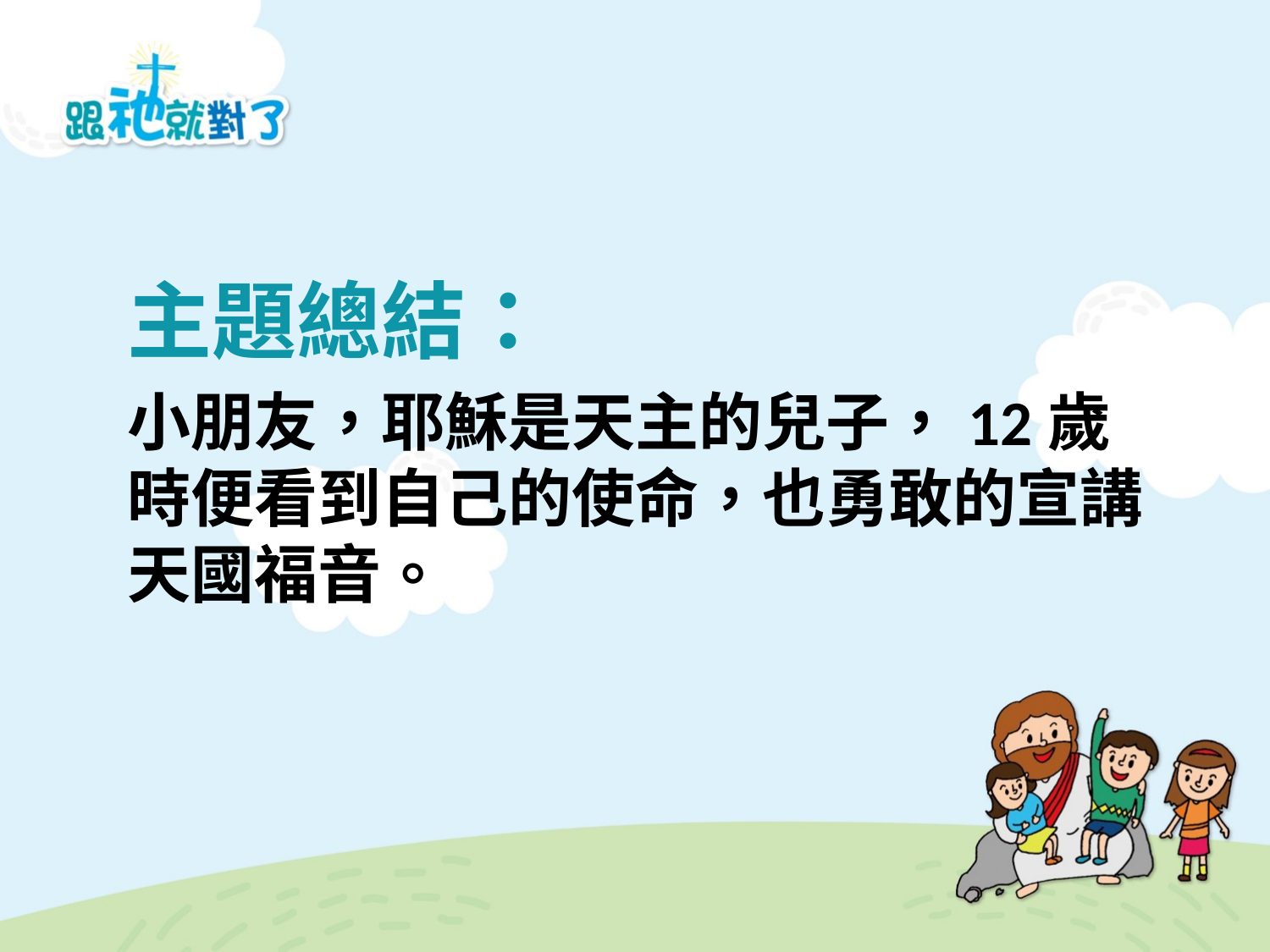

主題總結：
小朋友，耶穌是天主的兒子，12歲時便看到自己的使命，也勇敢的宣講天國福音。